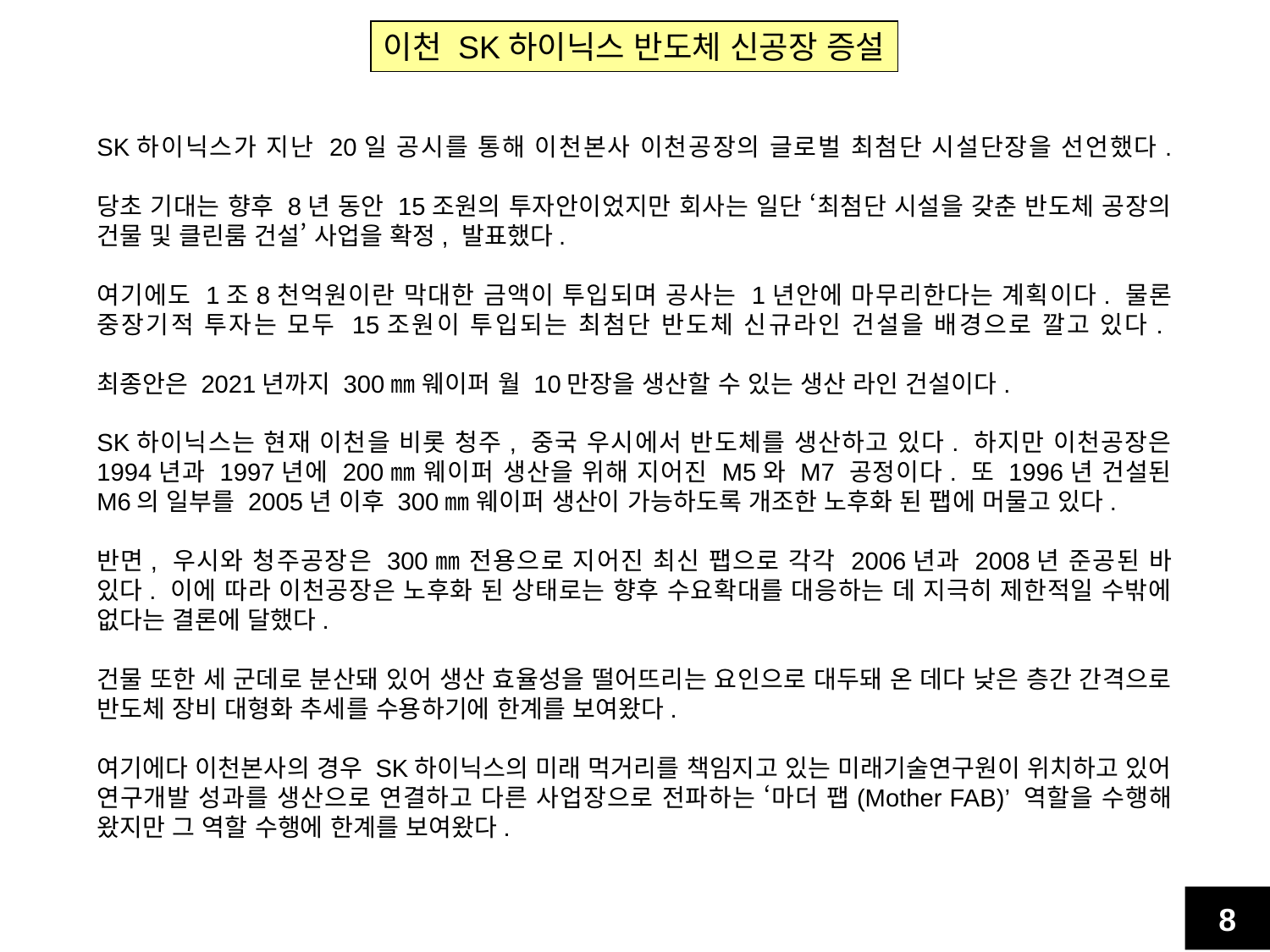

이천 SK하이닉스 반도체 신공장 증설
SK하이닉스가 지난 20일 공시를 통해 이천본사 이천공장의 글로벌 최첨단 시설단장을 선언했다.
당초 기대는 향후 8년 동안 15조원의 투자안이었지만 회사는 일단 ‘최첨단 시설을 갖춘 반도체 공장의 건물 및 클린룸 건설’ 사업을 확정, 발표했다.
여기에도 1조8천억원이란 막대한 금액이 투입되며 공사는 1년안에 마무리한다는 계획이다. 물론 중장기적 투자는 모두 15조원이 투입되는 최첨단 반도체 신규라인 건설을 배경으로 깔고 있다.
최종안은 2021년까지 300㎜ 웨이퍼 월 10만장을 생산할 수 있는 생산 라인 건설이다.
SK하이닉스는 현재 이천을 비롯 청주, 중국 우시에서 반도체를 생산하고 있다. 하지만 이천공장은 1994년과 1997년에 200㎜ 웨이퍼 생산을 위해 지어진 M5와 M7 공정이다. 또 1996년 건설된 M6의 일부를 2005년 이후 300㎜ 웨이퍼 생산이 가능하도록 개조한 노후화 된 팹에 머물고 있다.
반면, 우시와 청주공장은 300㎜ 전용으로 지어진 최신 팹으로 각각 2006년과 2008년 준공된 바 있다. 이에 따라 이천공장은 노후화 된 상태로는 향후 수요확대를 대응하는 데 지극히 제한적일 수밖에 없다는 결론에 달했다.
건물 또한 세 군데로 분산돼 있어 생산 효율성을 떨어뜨리는 요인으로 대두돼 온 데다 낮은 층간 간격으로 반도체 장비 대형화 추세를 수용하기에 한계를 보여왔다.
여기에다 이천본사의 경우 SK하이닉스의 미래 먹거리를 책임지고 있는 미래기술연구원이 위치하고 있어 연구개발 성과를 생산으로 연결하고 다른 사업장으로 전파하는 ‘마더 팹(Mother FAB)’ 역할을 수행해 왔지만 그 역할 수행에 한계를 보여왔다.
8